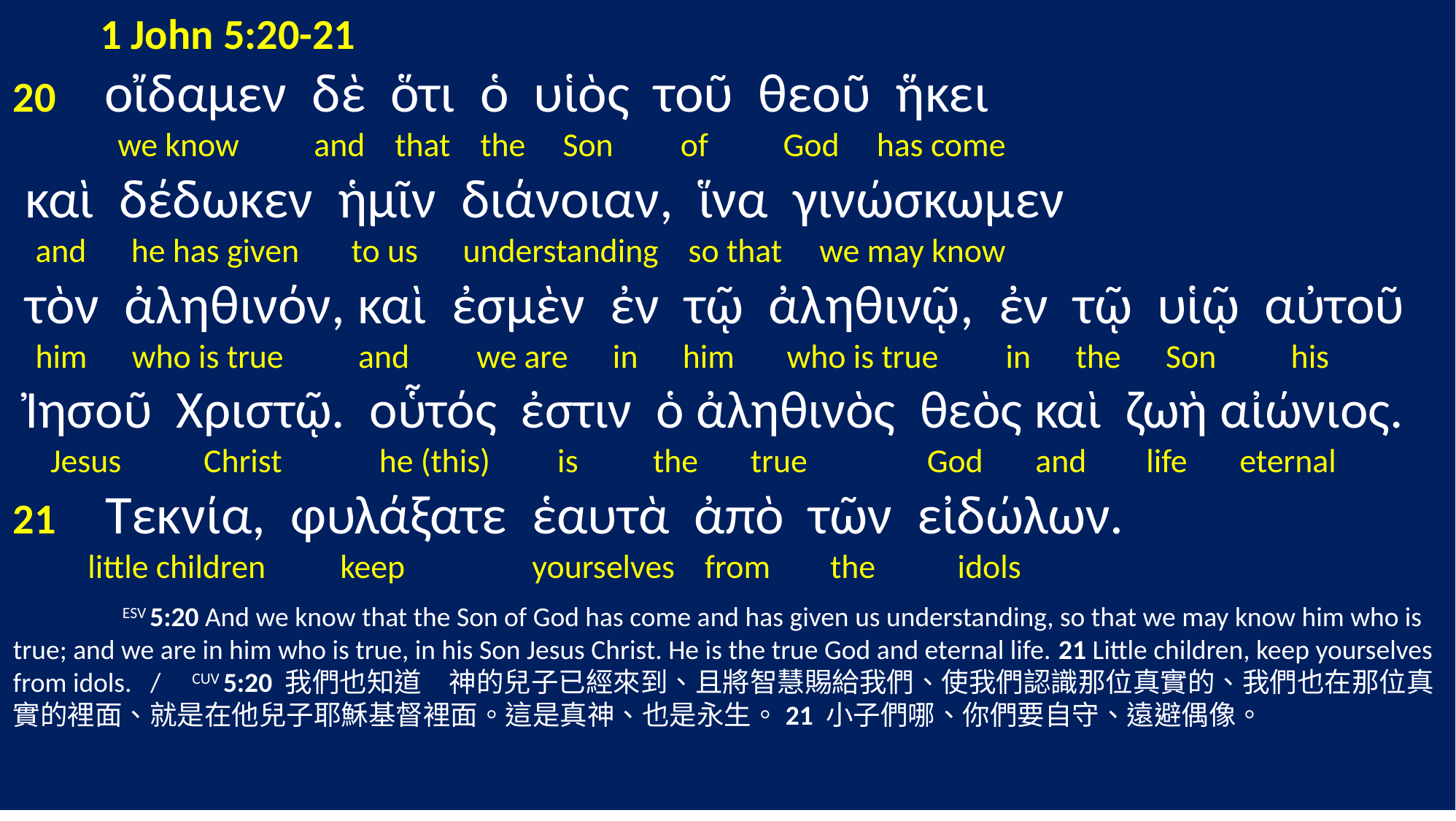

1 John 5:20-21
20     οἴδαμεν  δὲ  ὅτι  ὁ  υἱὸς  τοῦ  θεοῦ  ἥκει
              we know          and    that    the     Son         of          God     has come
 καὶ  δέδωκεν  ἡμῖν  διάνοιαν,  ἵνα  γινώσκωμεν
   and      he has given       to us      understanding    so that     we may know
 τὸν  ἀληθινόν, καὶ  ἐσμὲν  ἐν  τῷ  ἀληθινῷ,  ἐν  τῷ  υἱῷ  αὐτοῦ
   him      who is true          and         we are      in      him       who is true         in      the      Son          his
 Ἰησοῦ  Χριστῷ.  οὗτός  ἐστιν  ὁ ἀληθινὸς  θεὸς καὶ  ζωὴ αἰώνιος.
     Jesus           Christ             he (this)         is          the       true                God       and        life       eternal
21      Τεκνία,  φυλάξατε  ἑαυτὰ  ἀπὸ  τῶν  εἰδώλων.
          little children          keep                 yourselves    from        the           idols

	ESV 5:20 And we know that the Son of God has come and has given us understanding, so that we may know him who is true; and we are in him who is true, in his Son Jesus Christ. He is the true God and eternal life. 21 Little children, keep yourselves from idols.   /     CUV 5:20 我們也知道　神的兒子已經來到、且將智慧賜給我們、使我們認識那位真實的、我們也在那位真實的裡面、就是在他兒子耶穌基督裡面。這是真神、也是永生。21 小子們哪、你們要自守、遠避偶像。